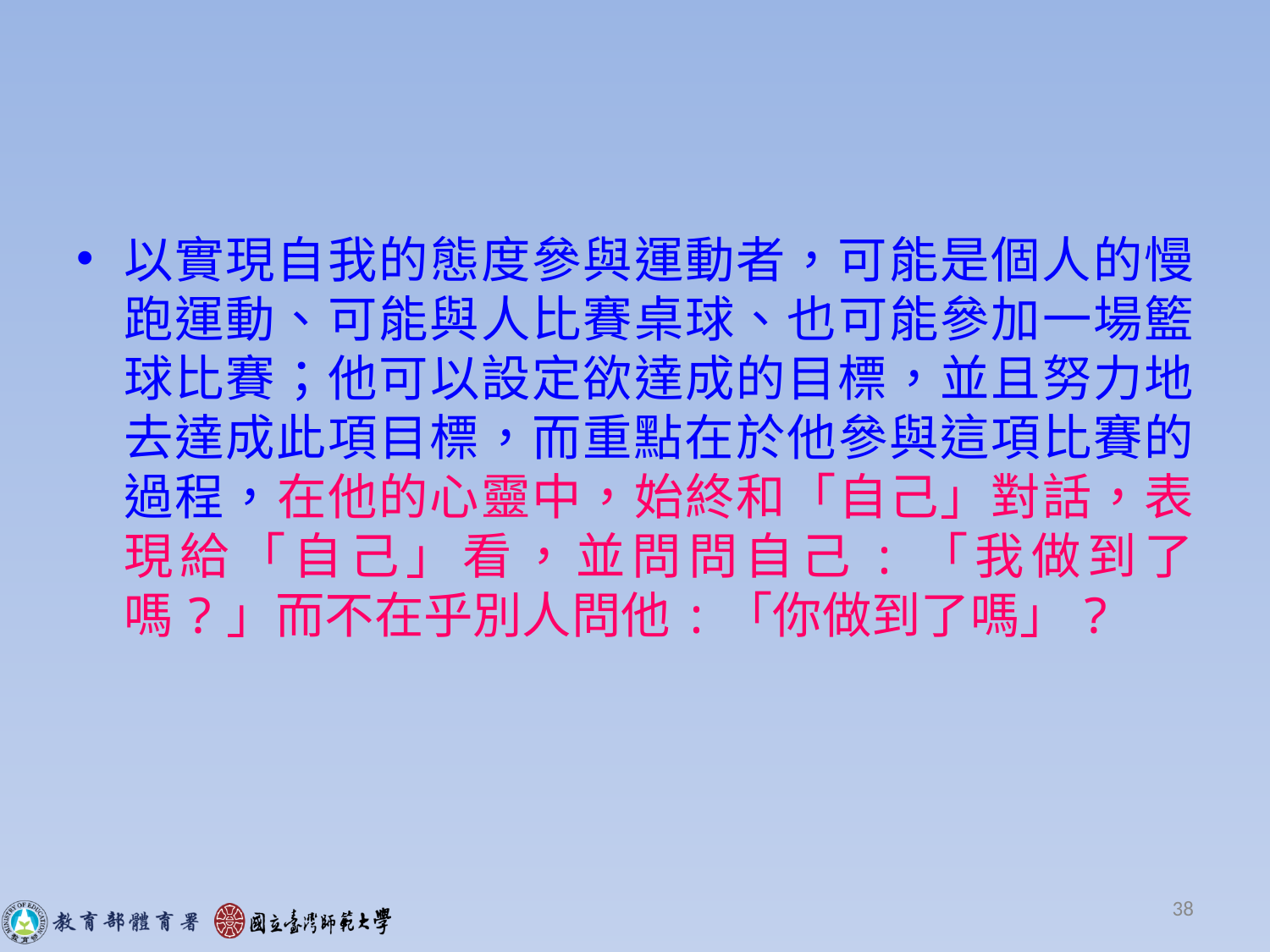

#
以實現自我的態度參與運動者，可能是個人的慢跑運動、可能與人比賽桌球、也可能參加一場籃球比賽；他可以設定欲達成的目標，並且努力地去達成此項目標，而重點在於他參與這項比賽的過程，在他的心靈中，始終和「自己」對話，表現給「自己」看，並問問自己:「我做到了嗎?」而不在乎別人問他:「你做到了嗎」?
38